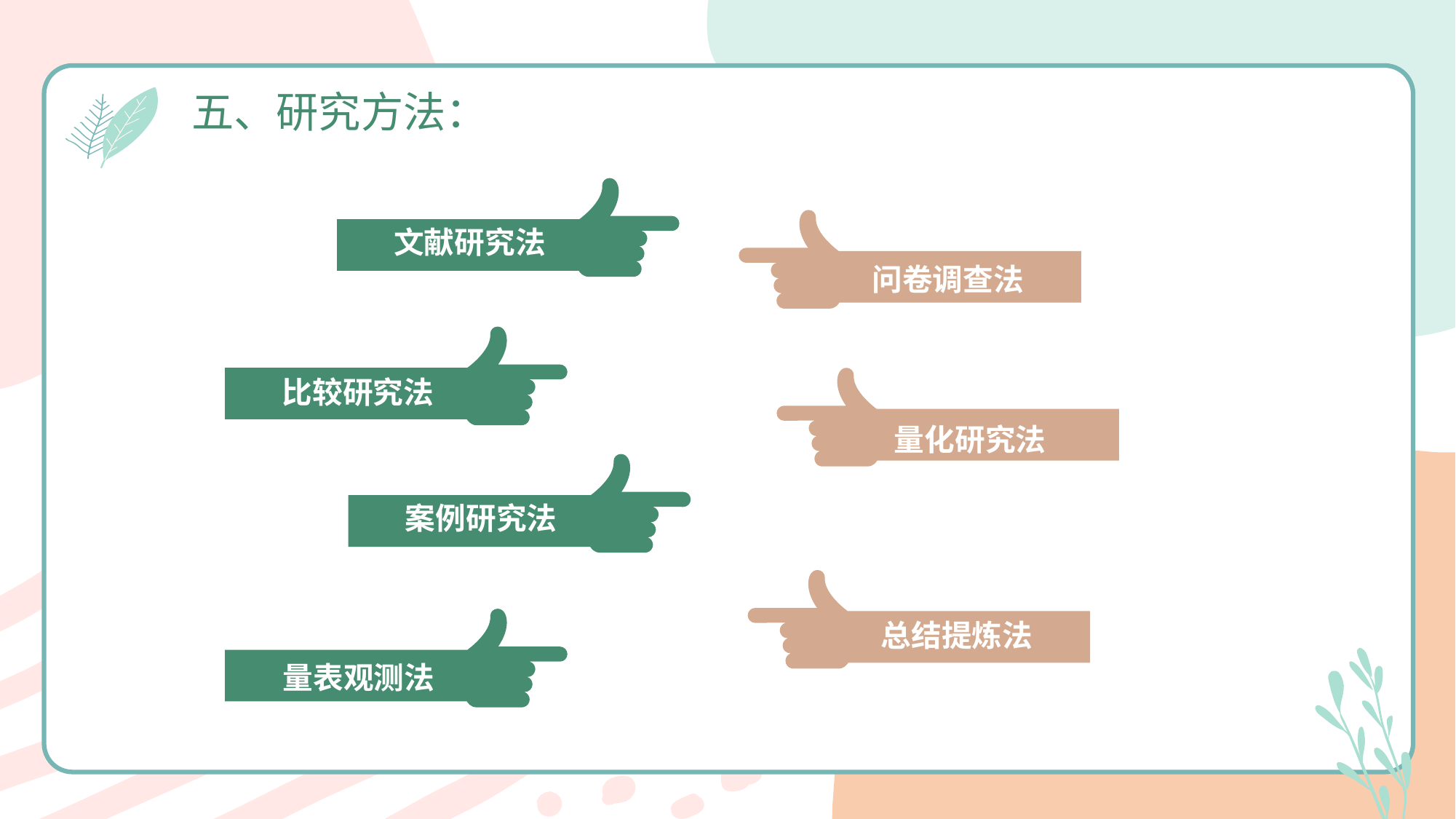

五、研究方法：

文献研究法
问卷调查法

比较研究法
量化研究法

案例研究法

量表观测法
总结提炼法